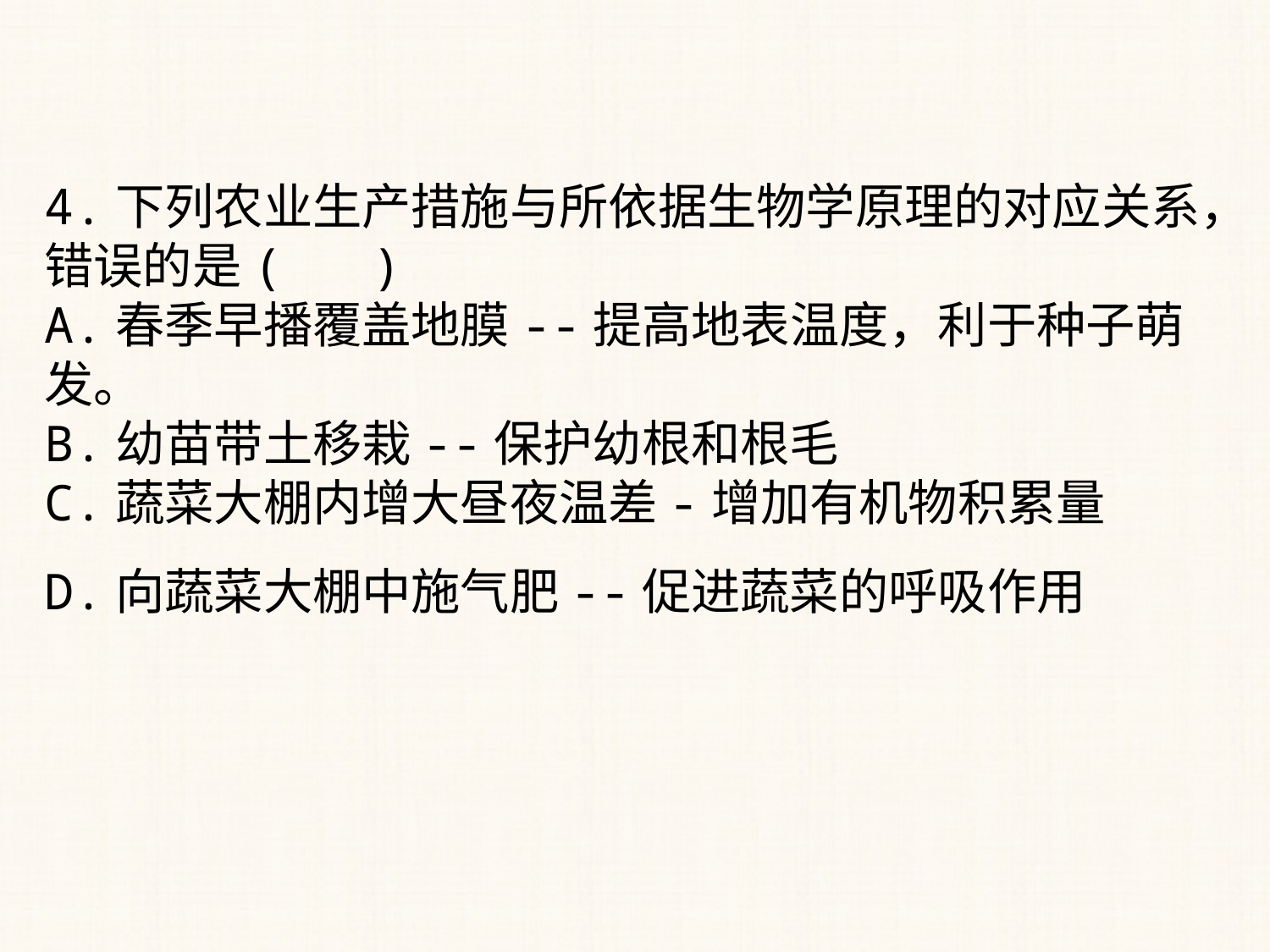

4.下列农业生产措施与所依据生物学原理的对应关系，错误的是(   )A.春季早播覆盖地膜--提高地表温度，利于种子萌发。B.幼苗带土移栽--保护幼根和根毛C.蔬菜大棚内增大昼夜温差-增加有机物积累量D.向蔬菜大棚中施气肥--促进蔬菜的呼吸作用